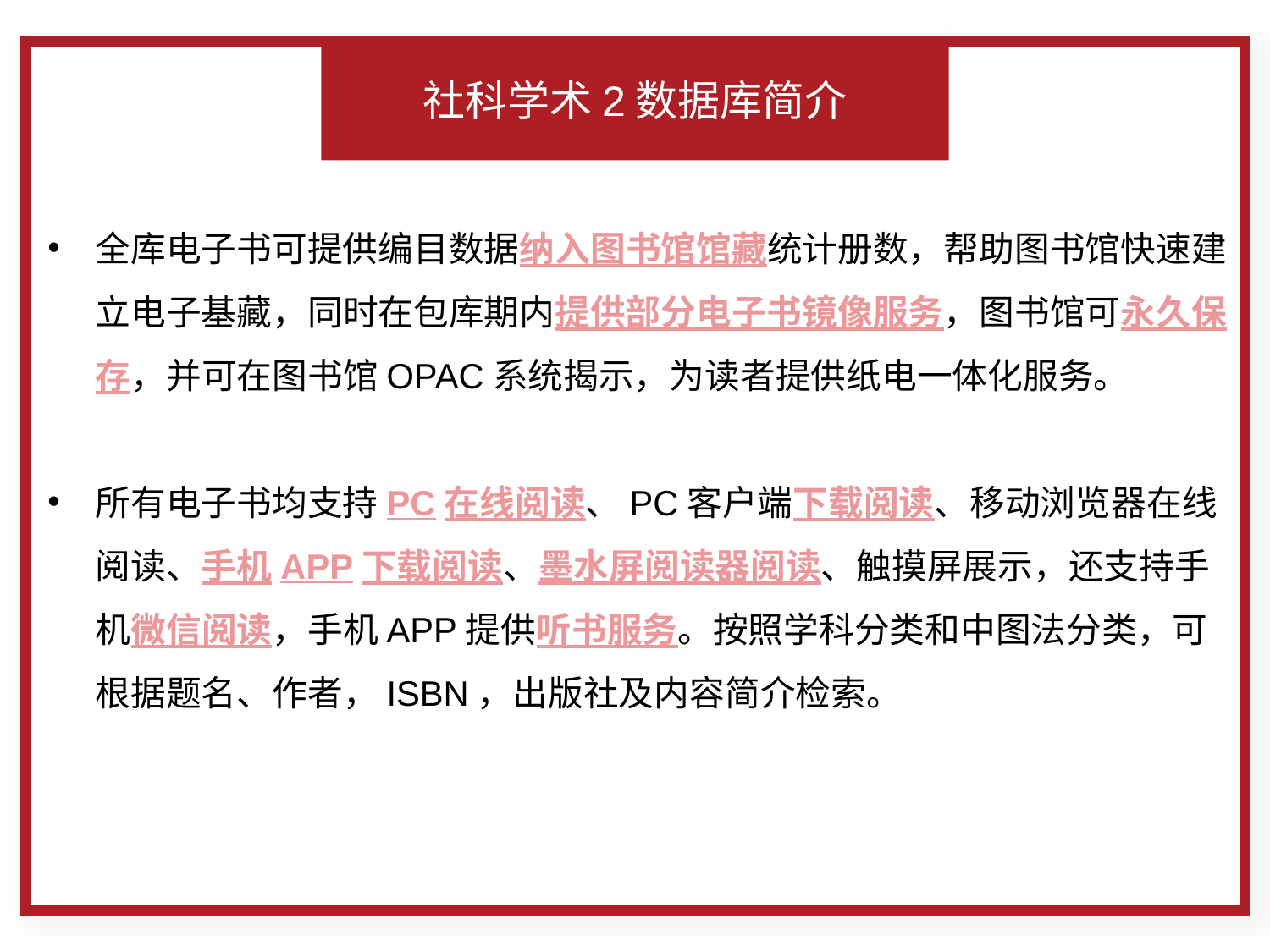

社科学术2数据库简介
全库电子书可提供编目数据纳入图书馆馆藏统计册数，帮助图书馆快速建立电子基藏，同时在包库期内提供部分电子书镜像服务，图书馆可永久保存，并可在图书馆OPAC系统揭示，为读者提供纸电一体化服务。

所有电子书均支持PC在线阅读、PC客户端下载阅读、移动浏览器在线阅读、手机APP下载阅读、墨水屏阅读器阅读、触摸屏展示，还支持手机微信阅读，手机APP提供听书服务。按照学科分类和中图法分类，可根据题名、作者，ISBN，出版社及内容简介检索。